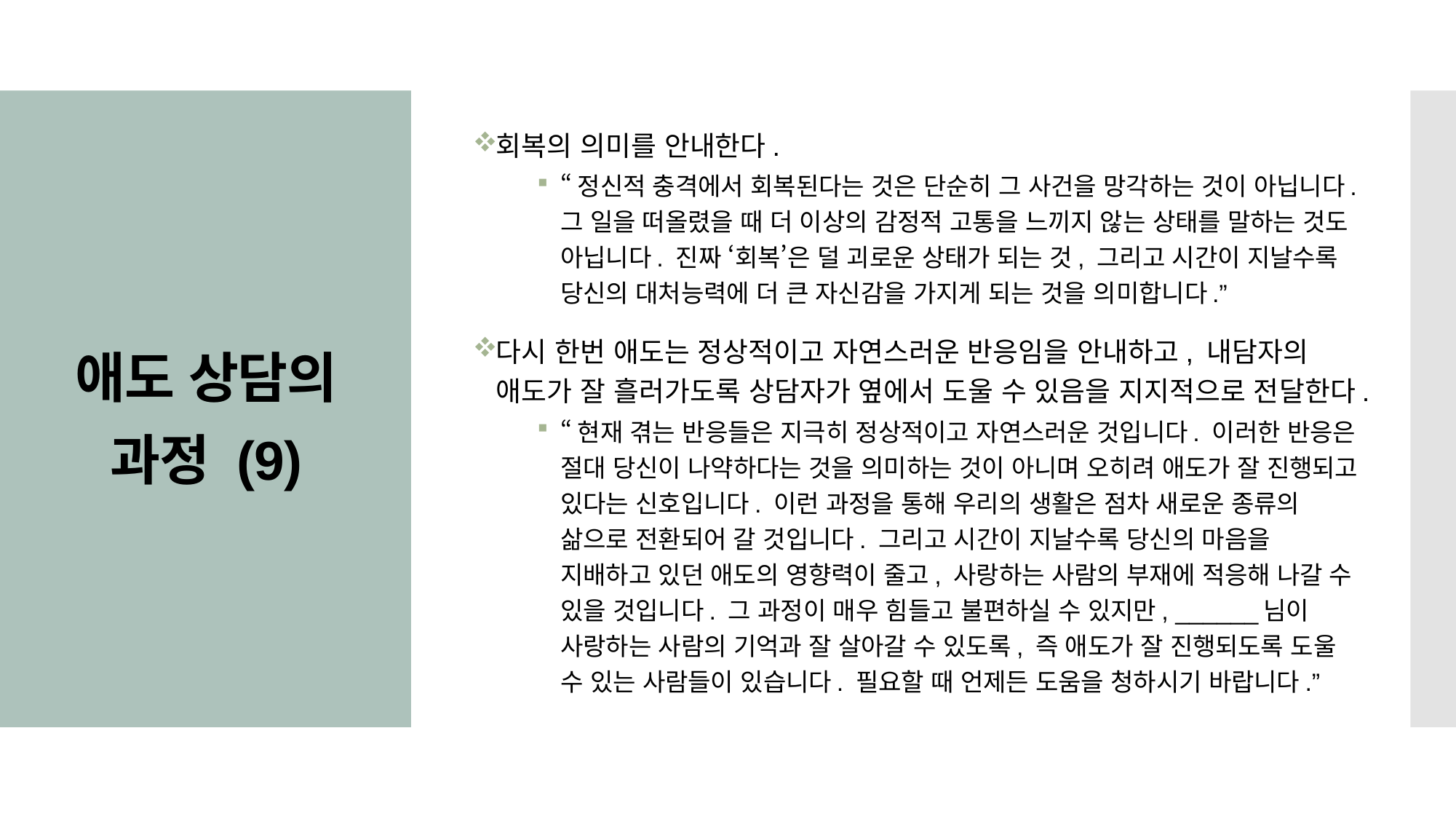

회복의 의미를 안내한다.
“정신적 충격에서 회복된다는 것은 단순히 그 사건을 망각하는 것이 아닙니다. 그 일을 떠올렸을 때 더 이상의 감정적 고통을 느끼지 않는 상태를 말하는 것도 아닙니다. 진짜 ‘회복’은 덜 괴로운 상태가 되는 것, 그리고 시간이 지날수록 당신의 대처능력에 더 큰 자신감을 가지게 되는 것을 의미합니다.”
다시 한번 애도는 정상적이고 자연스러운 반응임을 안내하고, 내담자의 애도가 잘 흘러가도록 상담자가 옆에서 도울 수 있음을 지지적으로 전달한다.
“현재 겪는 반응들은 지극히 정상적이고 자연스러운 것입니다. 이러한 반응은 절대 당신이 나약하다는 것을 의미하는 것이 아니며 오히려 애도가 잘 진행되고 있다는 신호입니다. 이런 과정을 통해 우리의 생활은 점차 새로운 종류의 삶으로 전환되어 갈 것입니다. 그리고 시간이 지날수록 당신의 마음을 지배하고 있던 애도의 영향력이 줄고, 사랑하는 사람의 부재에 적응해 나갈 수 있을 것입니다. 그 과정이 매우 힘들고 불편하실 수 있지만, ______님이 사랑하는 사람의 기억과 잘 살아갈 수 있도록, 즉 애도가 잘 진행되도록 도울 수 있는 사람들이 있습니다. 필요할 때 언제든 도움을 청하시기 바랍니다.”
# 애도 상담의 과정 (9)